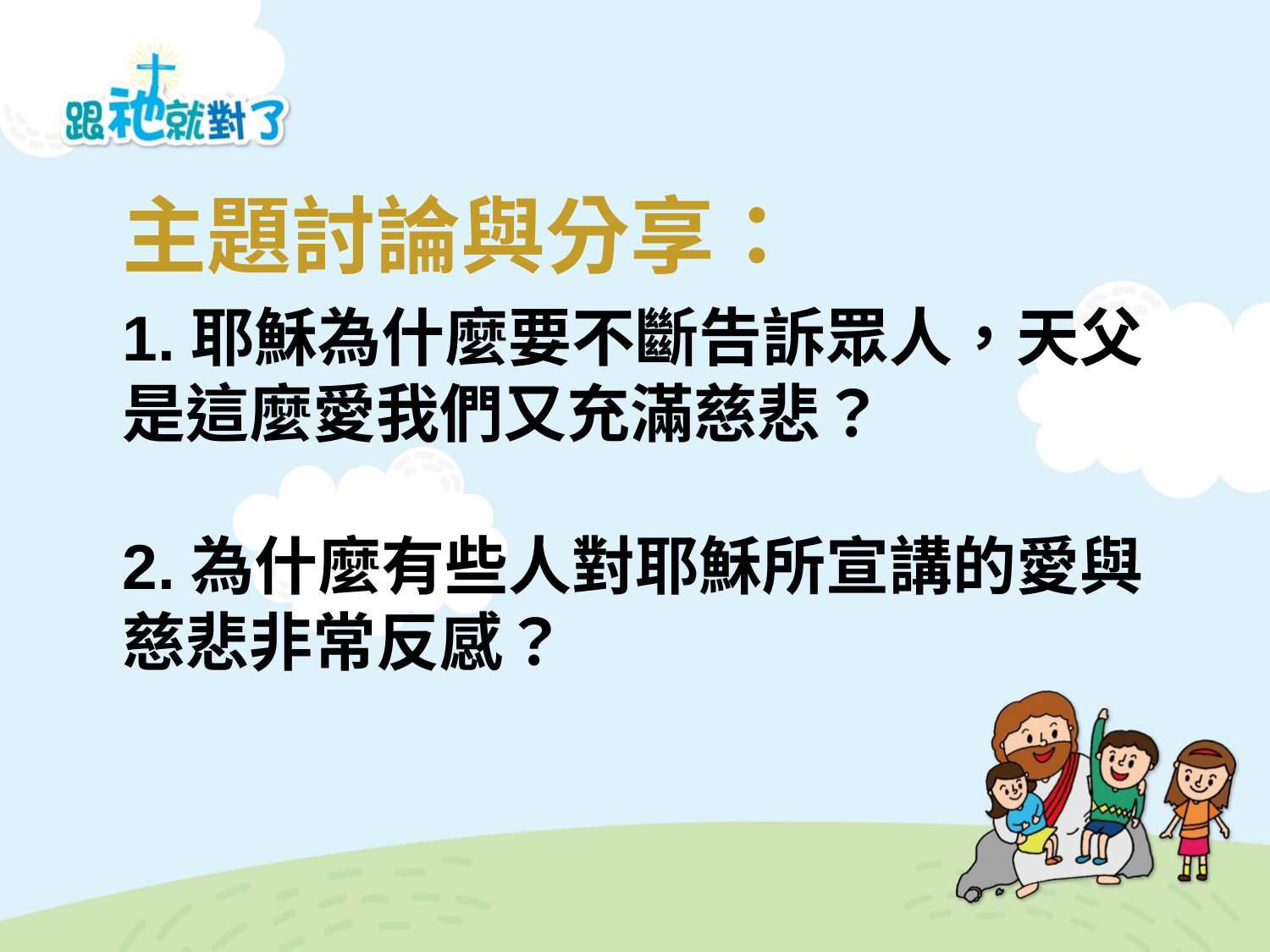

主題討論與分享：
1.耶穌為什麼要不斷告訴眾人，天父是這麼愛我們又充滿慈悲？

2.為什麼有些人對耶穌所宣講的愛與慈悲非常反感？